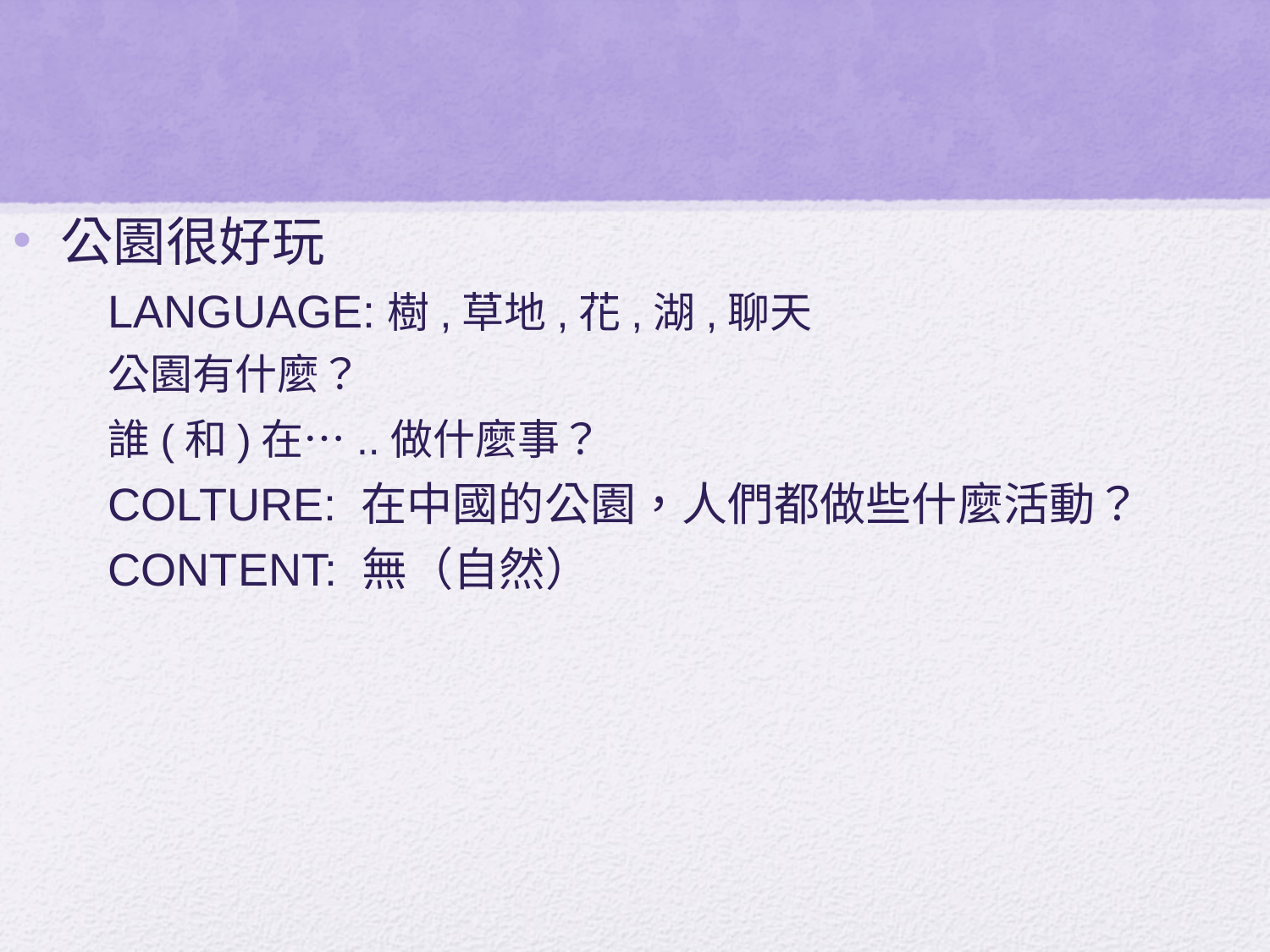

#
公園很好玩
LANGUAGE:樹,草地,花,湖,聊天
公園有什麼？
誰(和)在…..做什麼事？
COLTURE: 在中國的公園，人們都做些什麼活動？
CONTENT: 無（自然）